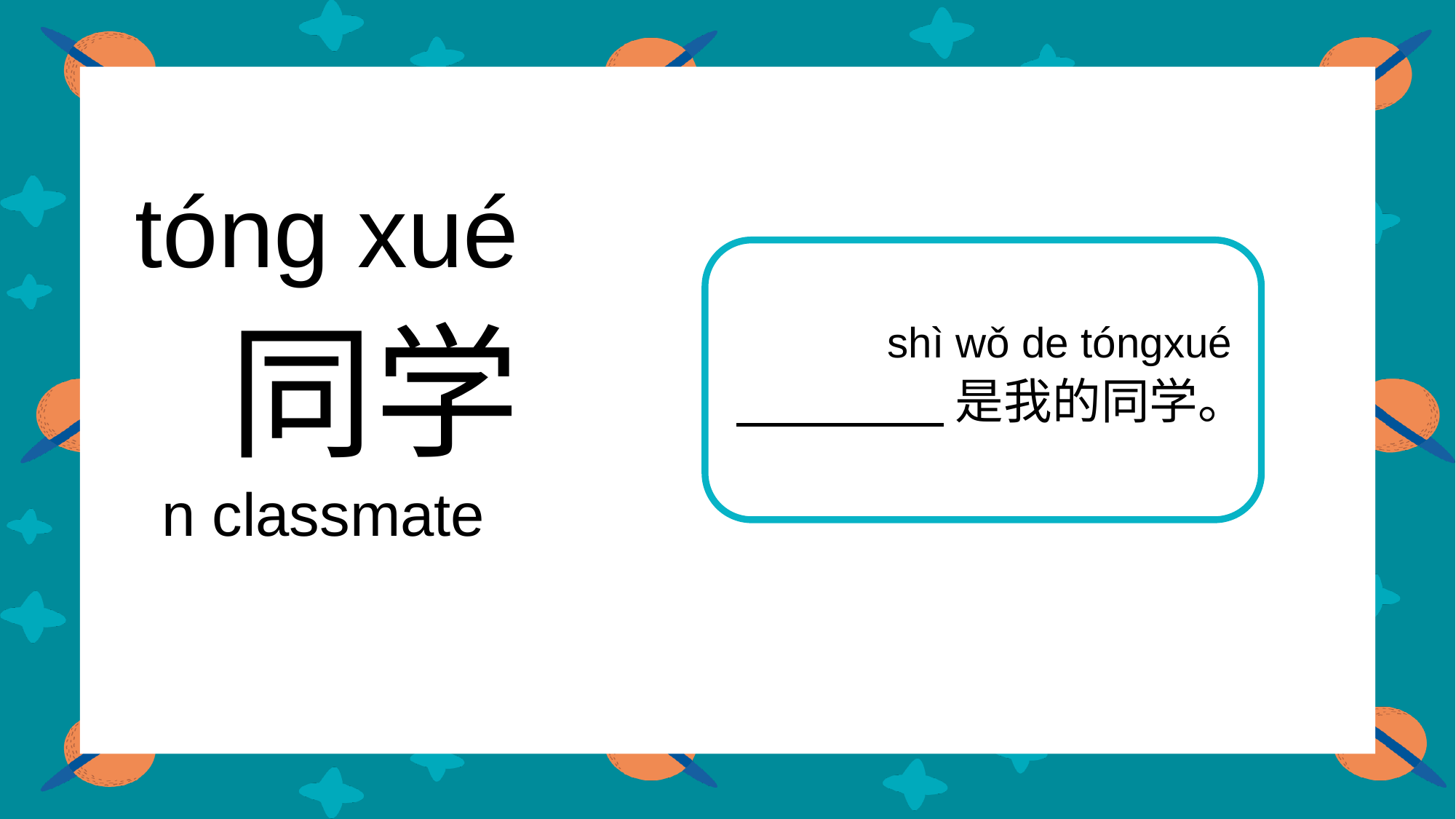

tóng xué

 同学
n classmate
shì wǒ de tóngxué
                   是我的同学。